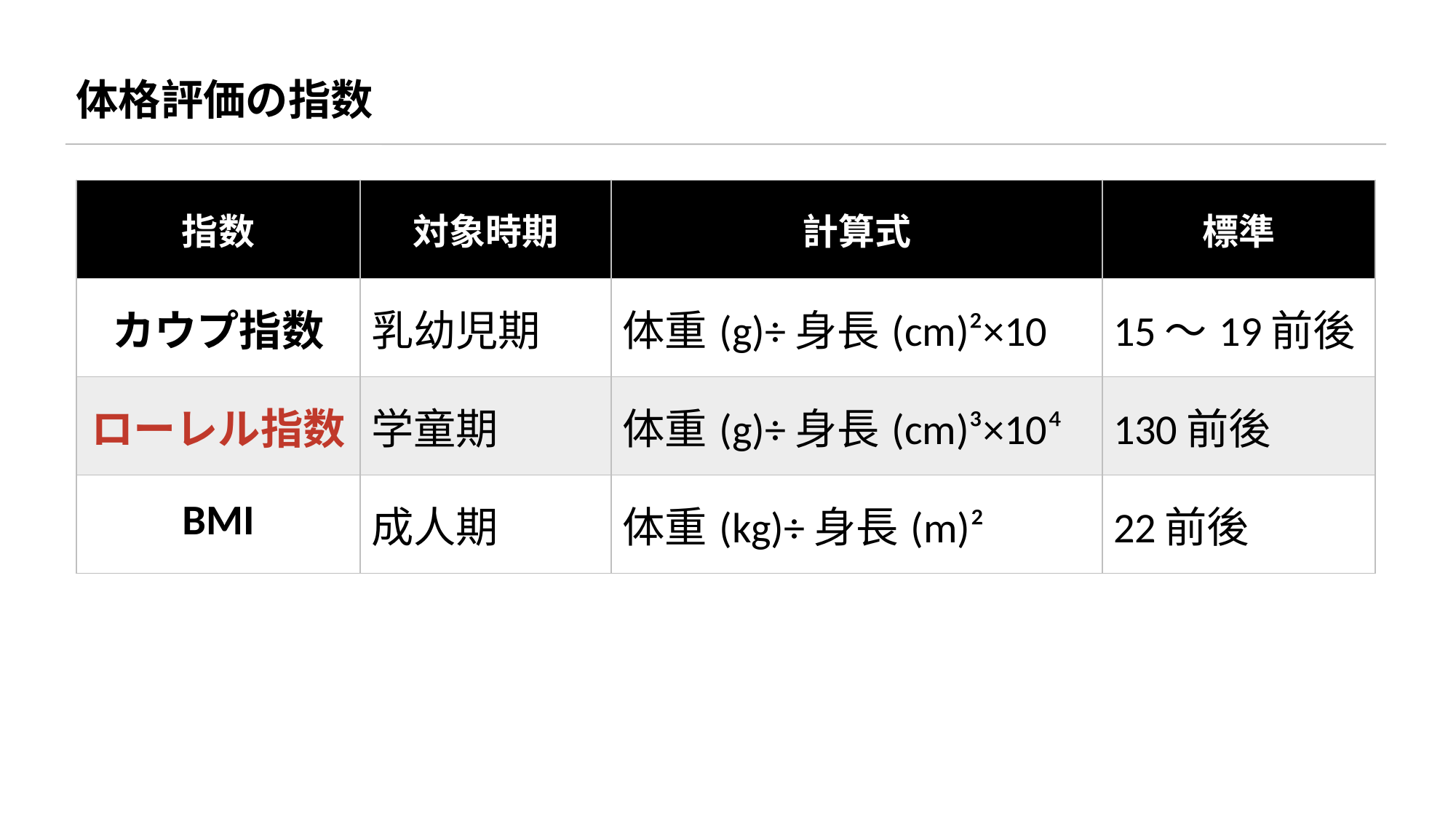

体格評価の指数

| 指数 | 対象時期 | 計算式 | 標準 |
| --- | --- | --- | --- |
| カウプ指数 | 乳幼児期 | 体重(g)÷身長(cm)²×10 | 15〜19前後 |
| ローレル指数 | 学童期 | 体重(g)÷身長(cm)³×10⁴ | 130前後 |
| BMI | 成人期 | 体重(kg)÷身長(m)² | 22前後 |